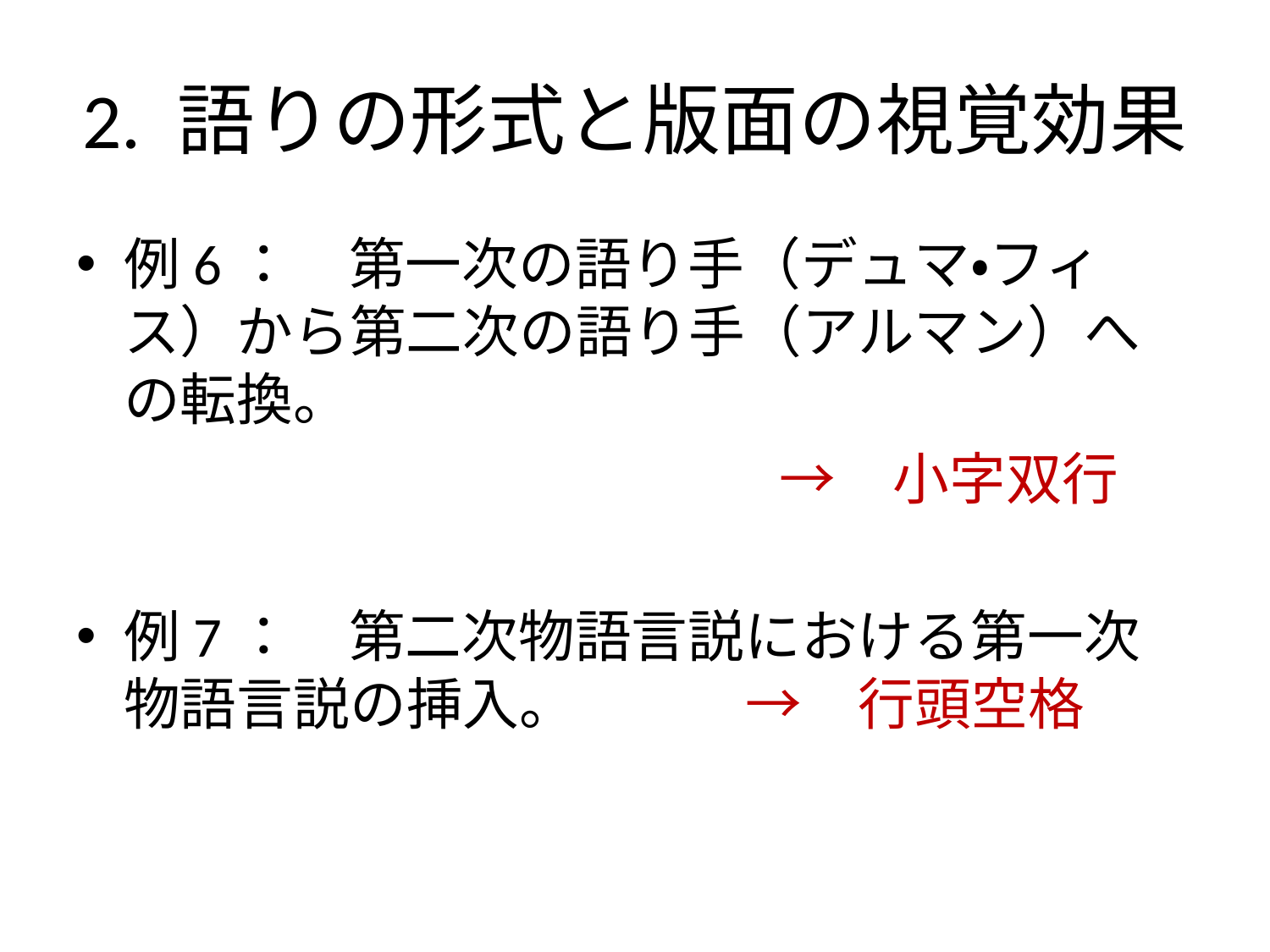

# 2. 語りの形式と版面の視覚効果
例6：　第一次の語り手（デュマ・フィス）から第二次の語り手（アルマン）への転換。
　　　　　　　　　　　 　 →　小字双行

例7：　第二次物語言説における第一次物語言説の挿入。　　　→　行頭空格